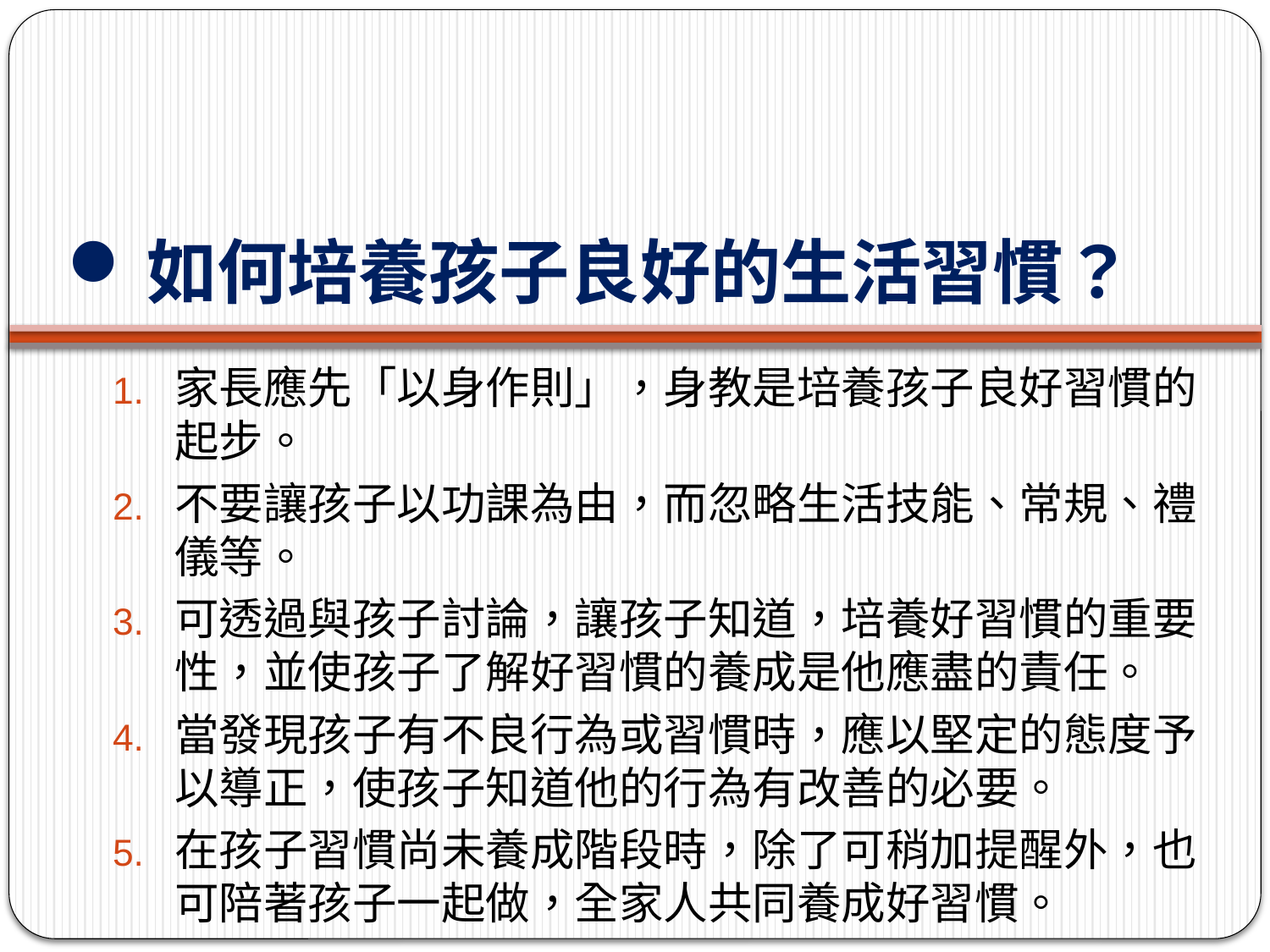

# 如何培養孩子良好的生活習慣？
家長應先「以身作則」，身教是培養孩子良好習慣的起步。
不要讓孩子以功課為由，而忽略生活技能、常規、禮儀等。
可透過與孩子討論，讓孩子知道，培養好習慣的重要性，並使孩子了解好習慣的養成是他應盡的責任。
當發現孩子有不良行為或習慣時，應以堅定的態度予以導正，使孩子知道他的行為有改善的必要。
在孩子習慣尚未養成階段時，除了可稍加提醒外，也可陪著孩子一起做，全家人共同養成好習慣。